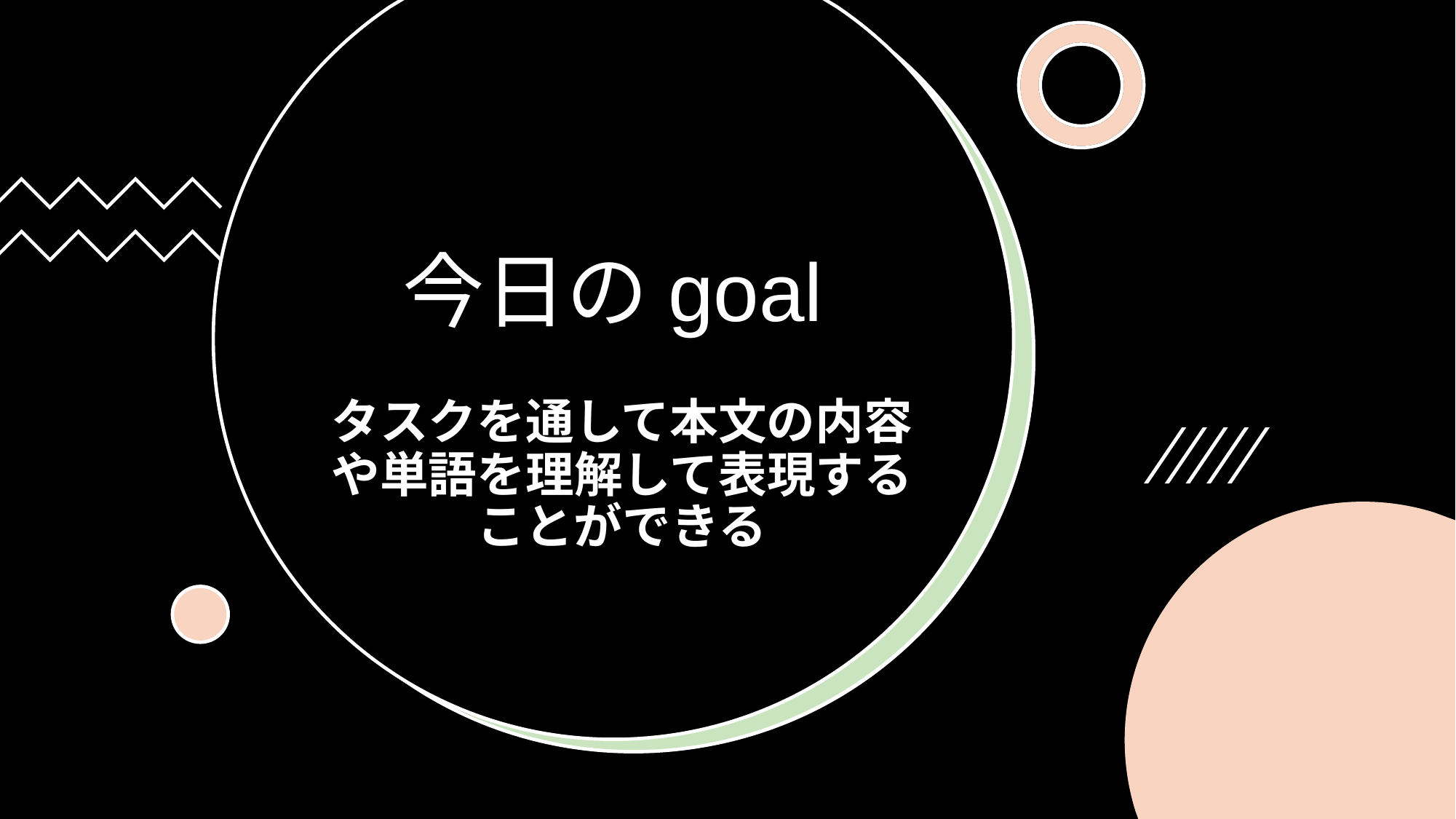

# 今日のgoal

タスクを通して本文の内容や単語を理解して表現することができる